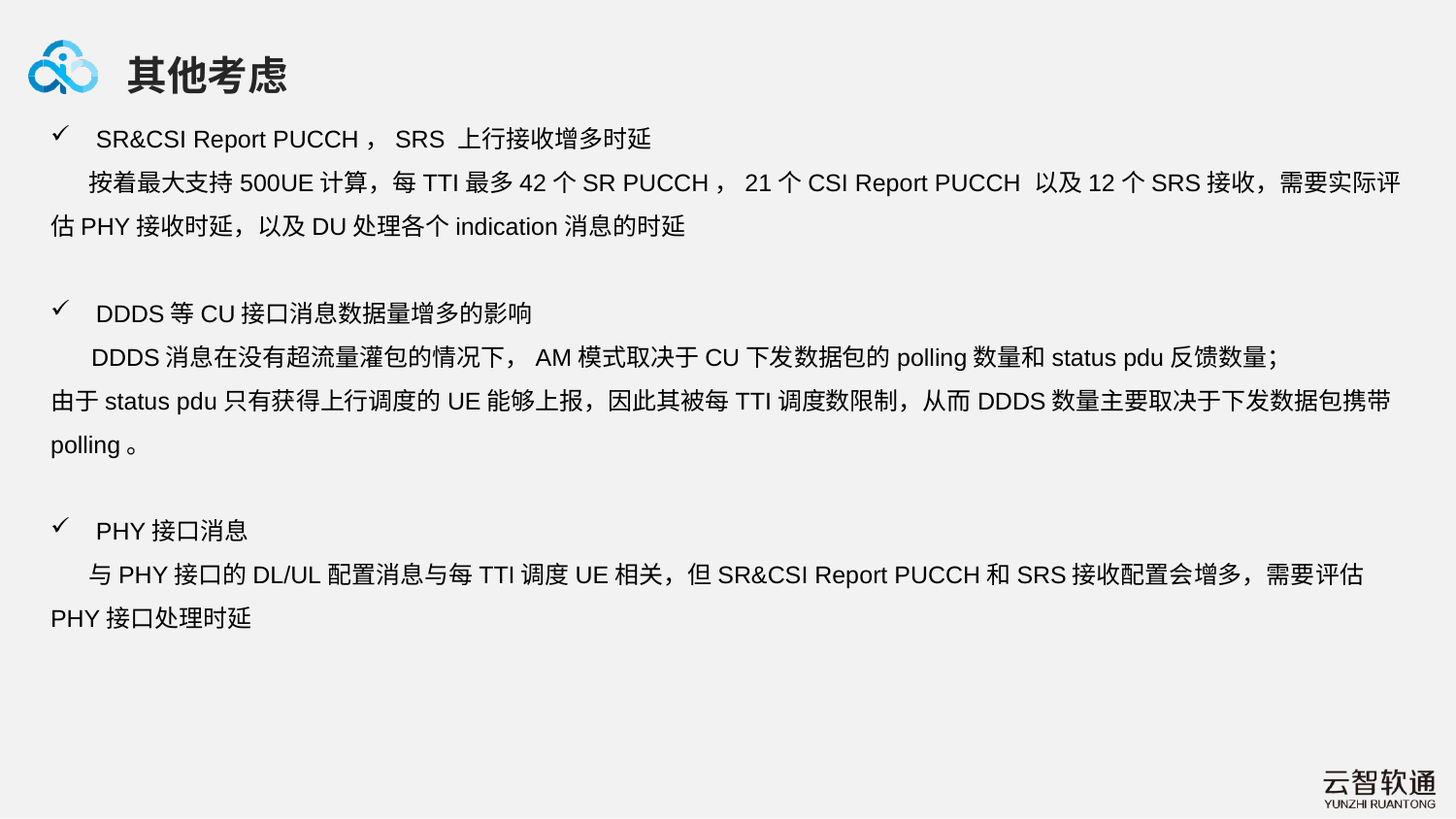

其他考虑
SR&CSI Report PUCCH，SRS 上行接收增多时延
      按着最大支持500UE计算，每TTI最多42个SR PUCCH，21个CSI Report PUCCH 以及12个SRS接收，需要实际评估PHY接收时延，以及DU处理各个indication消息的时延

DDDS等CU接口消息数据量增多的影响
      DDDS消息在没有超流量灌包的情况下，AM模式取决于CU下发数据包的polling数量和status pdu反馈数量；
由于status pdu只有获得上行调度的UE能够上报，因此其被每TTI调度数限制，从而DDDS数量主要取决于下发数据包携带polling。

PHY接口消息
      与PHY接口的DL/UL配置消息与每TTI调度UE相关，但SR&CSI Report PUCCH和SRS接收配置会增多，需要评估PHY接口处理时延